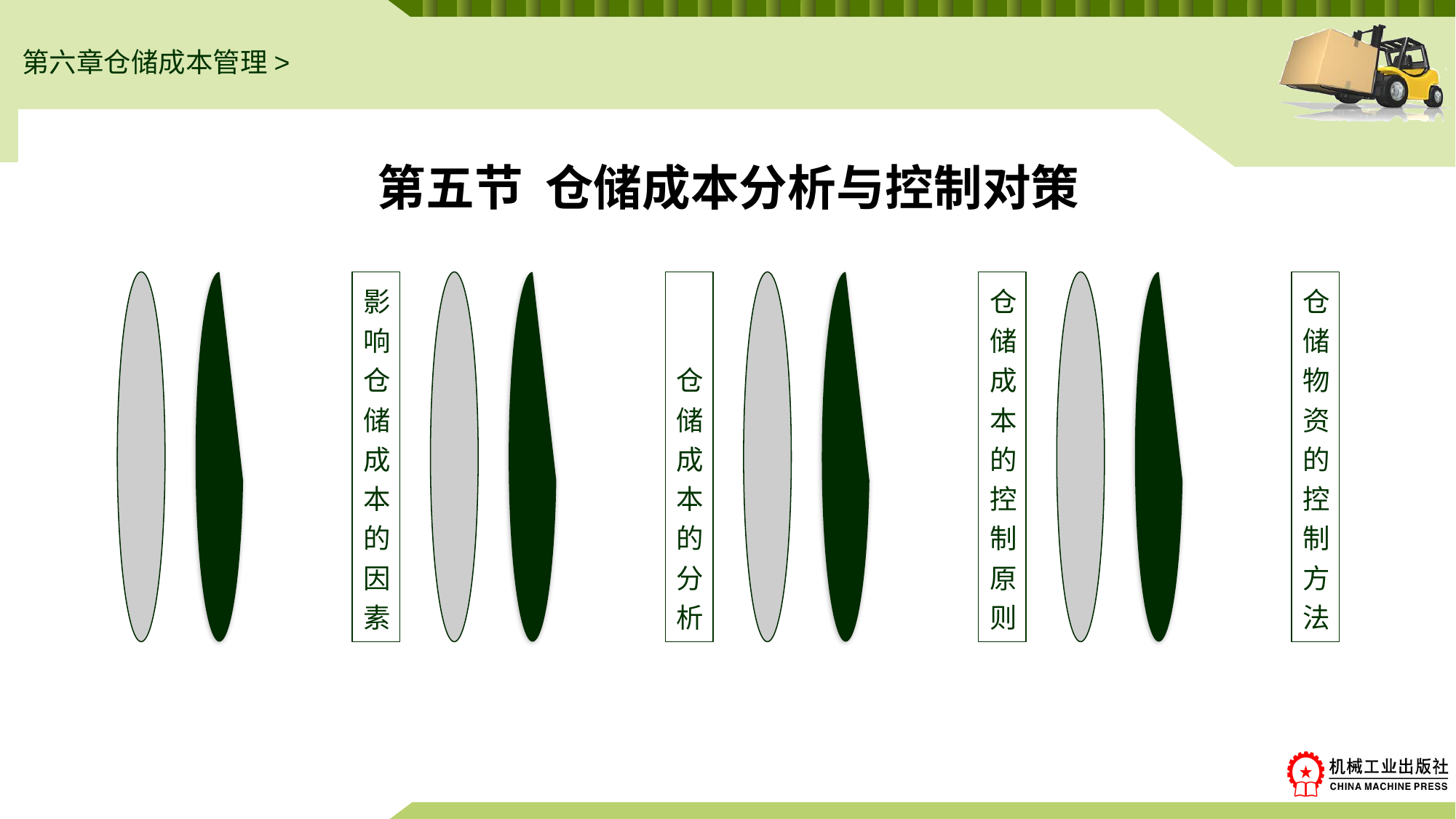

第六章仓储成本管理>
# 第五节  仓储成本分析与控制对策
影响仓储成本的因素
仓储成本的分析
仓储成本的控制原则
仓储物资的控制方法